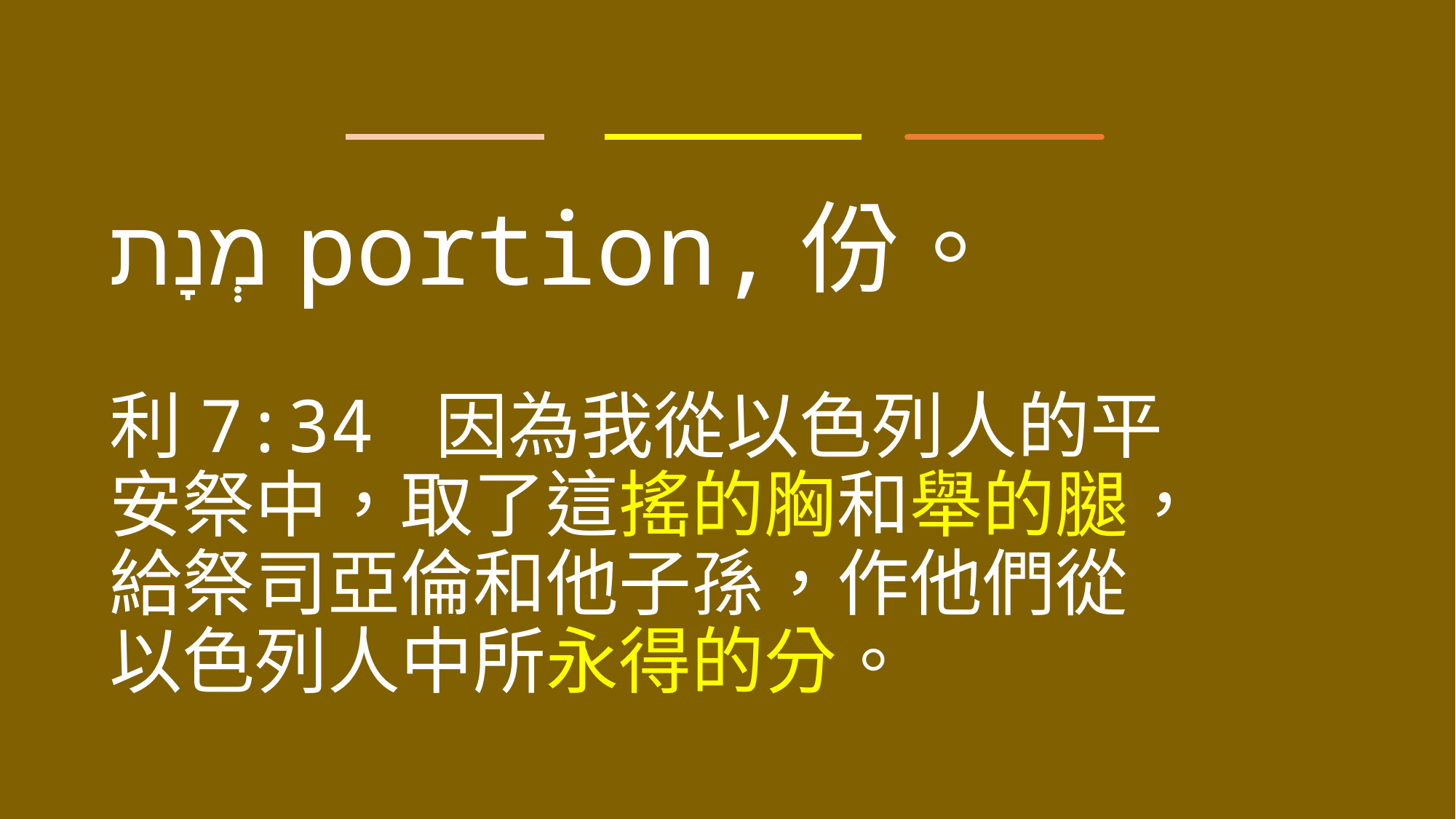

מְנָת portion,份。

利7:34 因為我從以色列人的平安祭中，取了這搖的胸和舉的腿，給祭司亞倫和他子孫，作他們從以色列人中所永得的分。